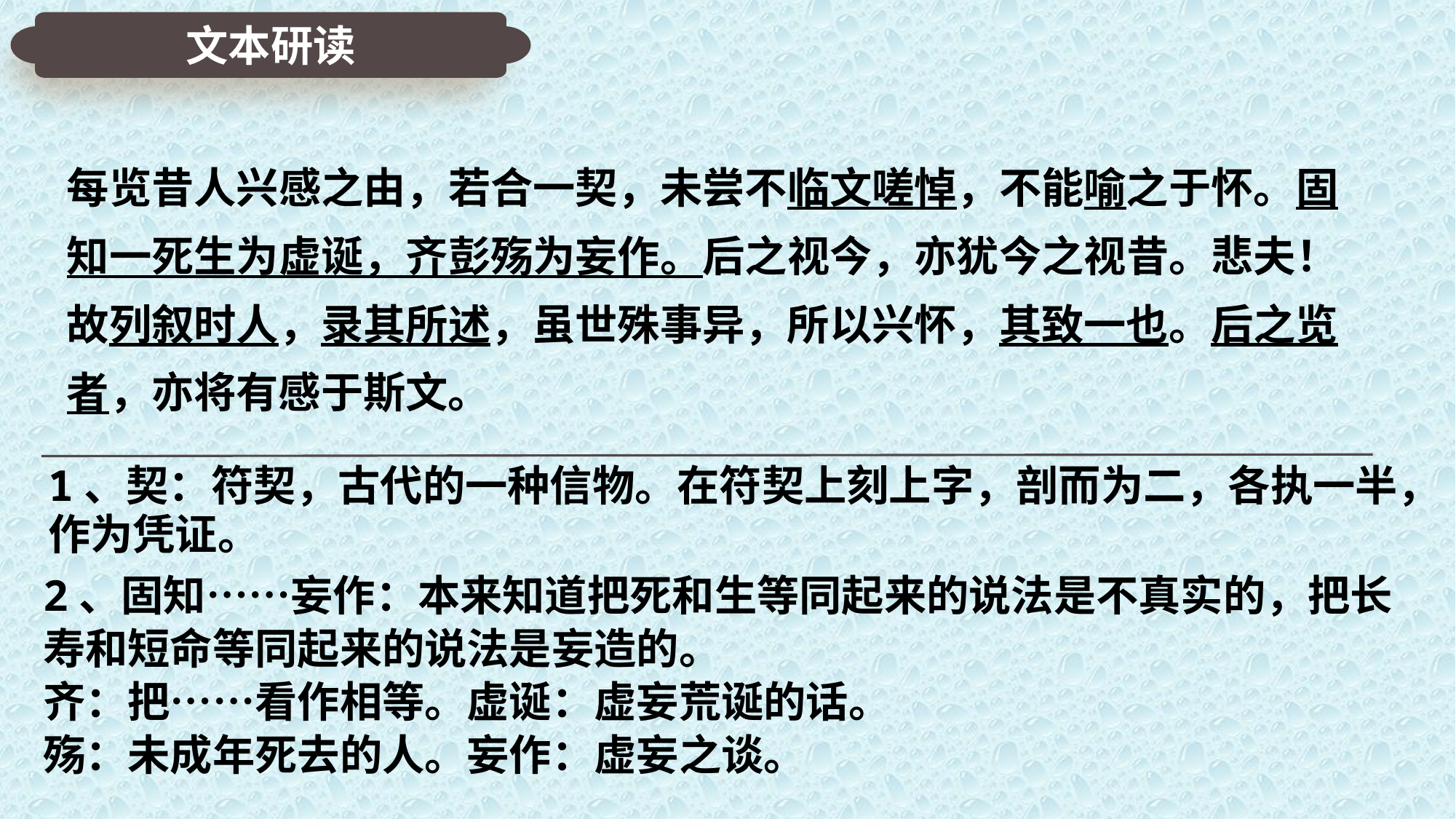

文本研读
每览昔人兴感之由，若合一契，未尝不临文嗟悼，不能喻之于怀。固知一死生为虚诞，齐彭殇为妄作。后之视今，亦犹今之视昔。悲夫！故列叙时人，录其所述，虽世殊事异，所以兴怀，其致一也。后之览者，亦将有感于斯文。

1、契：符契，古代的一种信物。在符契上刻上字，剖而为二，各执一半，作为凭证。
2、固知……妄作：本来知道把死和生等同起来的说法是不真实的，把长寿和短命等同起来的说法是妄造的。
齐：把……看作相等。虚诞：虚妄荒诞的话。
殇：未成年死去的人。妄作：虚妄之谈。